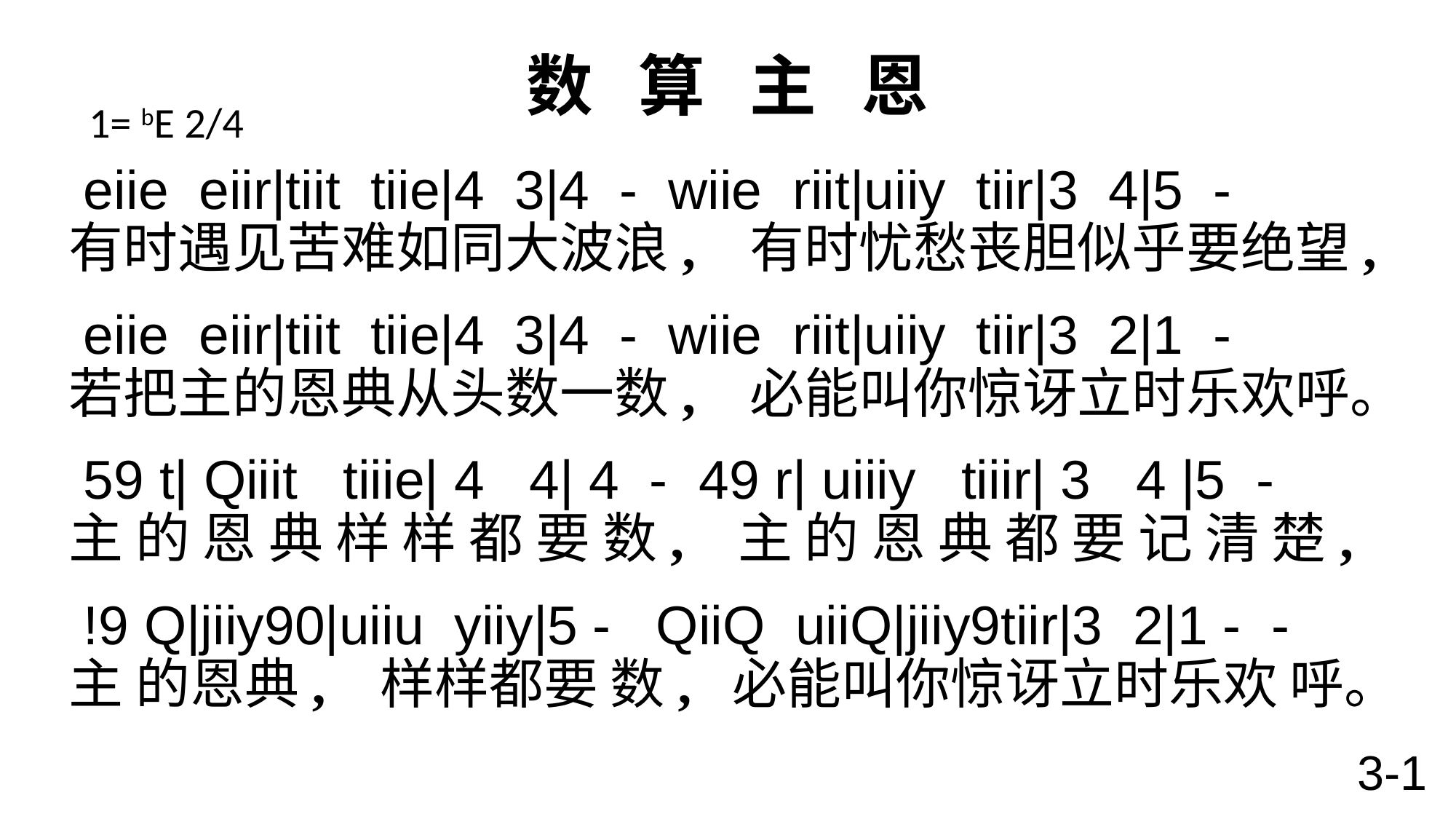

# 数   算   主   恩
1= bE 2/4
eiie  eiir|tiit  tiie|4  3|4  -  wiie  riit|uiiy  tiir|3  4|5  -
有时遇见苦难如同大波浪,   有时忧愁丧胆似乎要绝望,
eiie  eiir|tiit  tiie|4  3|4  -  wiie  riit|uiiy  tiir|3  2|1  -
若把主的恩典从头数一数,   必能叫你惊讶立时乐欢呼。
59 t| Qiiit   tiiie| 4   4| 4  -  49 r| uiiiy   tiiir| 3   4 |5  -
主 的 恩 典 样 样 都 要 数,   主 的 恩 典 都 要 记 清 楚,
!9 Q|jiiy90|uiiu  yiiy|5 -   QiiQ  uiiQ|jiiy9tiir|3  2|1 -  -
主 的恩典,   样样都要 数,  必能叫你惊讶立时乐欢 呼。
3-1